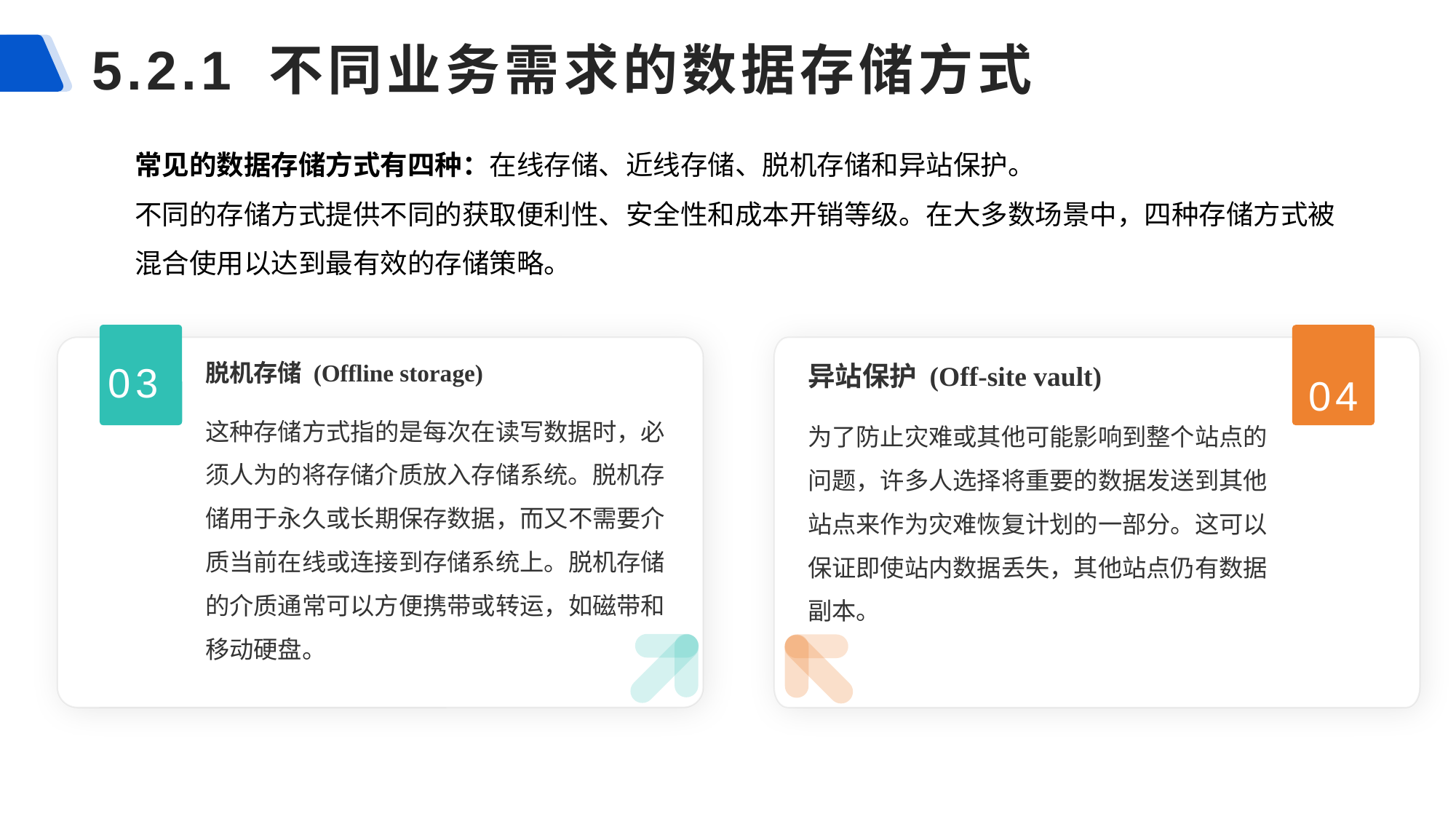

# 5.2.1 不同业务需求的数据存储方式
常见的数据存储方式有四种：在线存储、近线存储、脱机存储和异站保护。
不同的存储方式提供不同的获取便利性、安全性和成本开销等级。在大多数场景中，四种存储方式被混合使用以达到最有效的存储策略。

异站保护 (Off-site vault)
为了防止灾难或其他可能影响到整个站点的问题，许多人选择将重要的数据发送到其他站点来作为灾难恢复计划的一部分。这可以保证即使站内数据丢失，其他站点仍有数据副本。
脱机存储 (Offline storage)
这种存储方式指的是每次在读写数据时，必须人为的将存储介质放入存储系统。脱机存储用于永久或长期保存数据，而又不需要介质当前在线或连接到存储系统上。脱机存储的介质通常可以方便携带或转运，如磁带和移动硬盘。
03
04